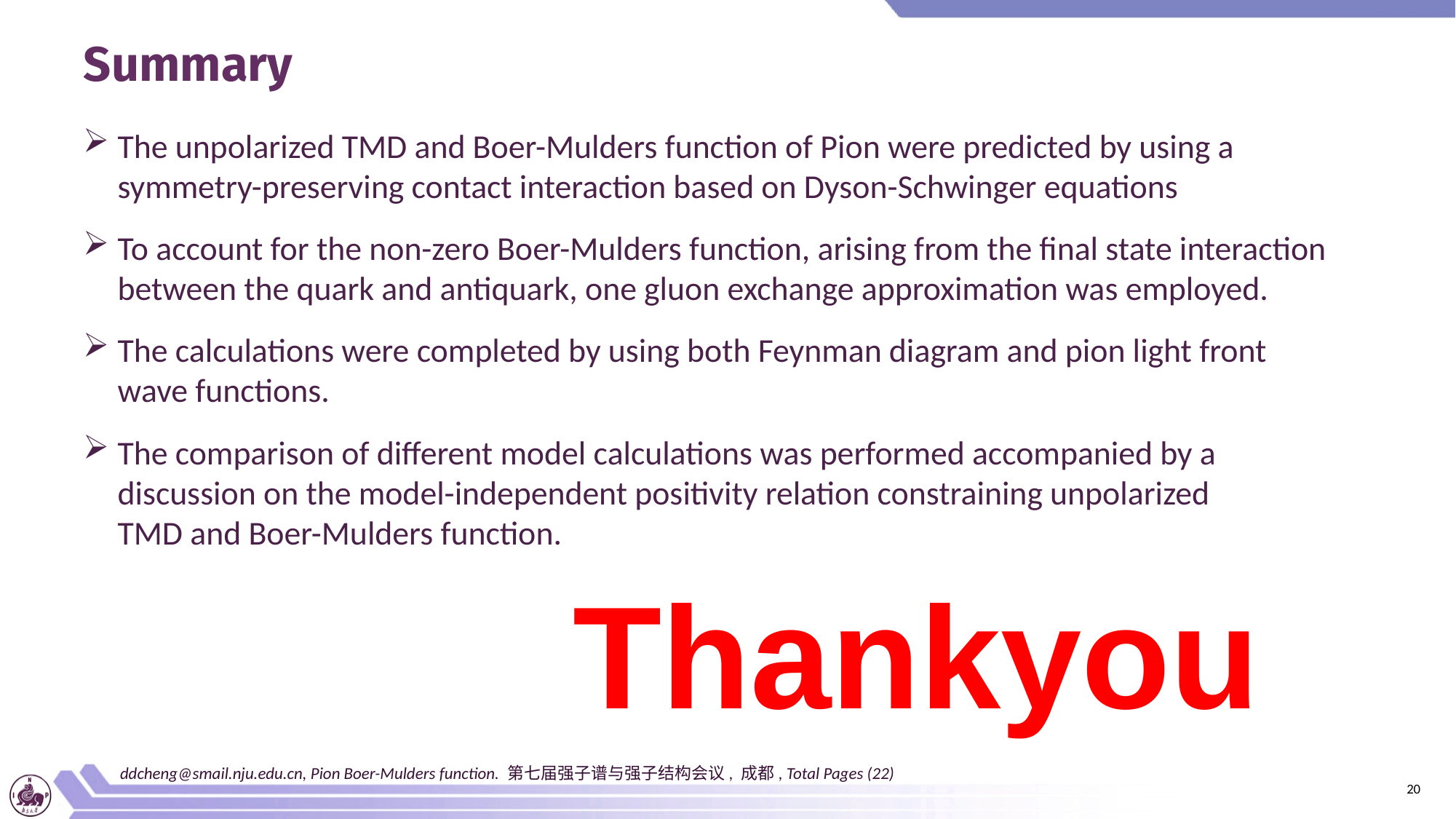

Summary
The unpolarized TMD and Boer-Mulders function of Pion were predicted by using a symmetry-preserving contact interaction based on Dyson-Schwinger equations
To account for the non-zero Boer-Mulders function, arising from the final state interaction between the quark and antiquark, one gluon exchange approximation was employed.
The calculations were completed by using both Feynman diagram and pion light front wave functions.
The comparison of different model calculations was performed accompanied by a discussion on the model-independent positivity relation constraining unpolarized TMD and Boer-Mulders function.
Thankyou
ddcheng@smail.nju.edu.cn, Pion Boer-Mulders function. 第七届强子谱与强子结构会议, 成都, Total Pages (22)
20